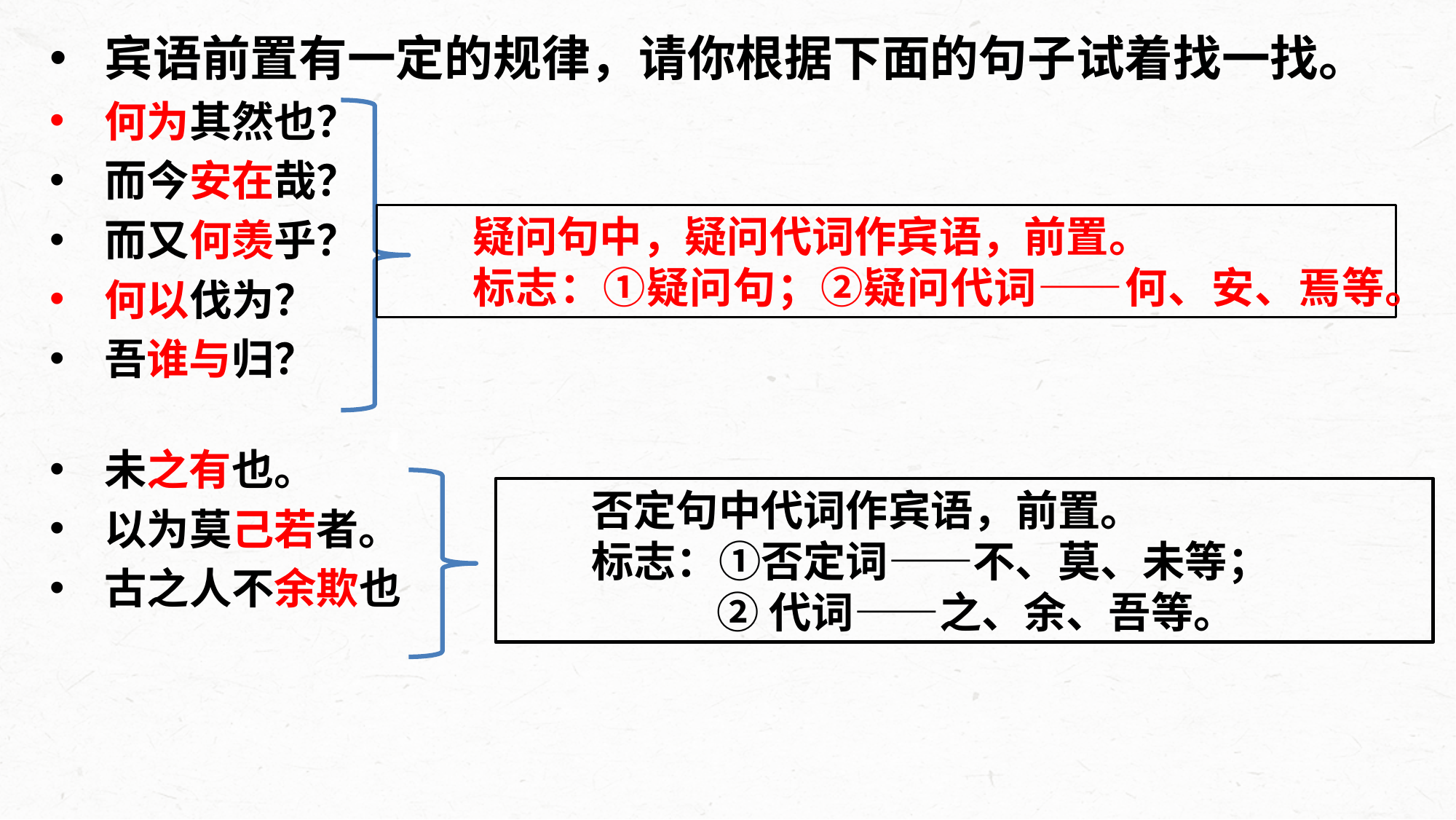

宾语前置有一定的规律，请你根据下面的句子试着找一找。
何为其然也？
而今安在哉？
而又何羡乎？
何以伐为？
吾谁与归？

未之有也。
以为莫己若者。
古之人不余欺也

疑问句中，疑问代词作宾语，前置。
标志：①疑问句；②疑问代词——何、安、焉等。

否定句中代词作宾语，前置。
标志：①否定词——不、莫、未等；
             ②代词——之、余、吾等。